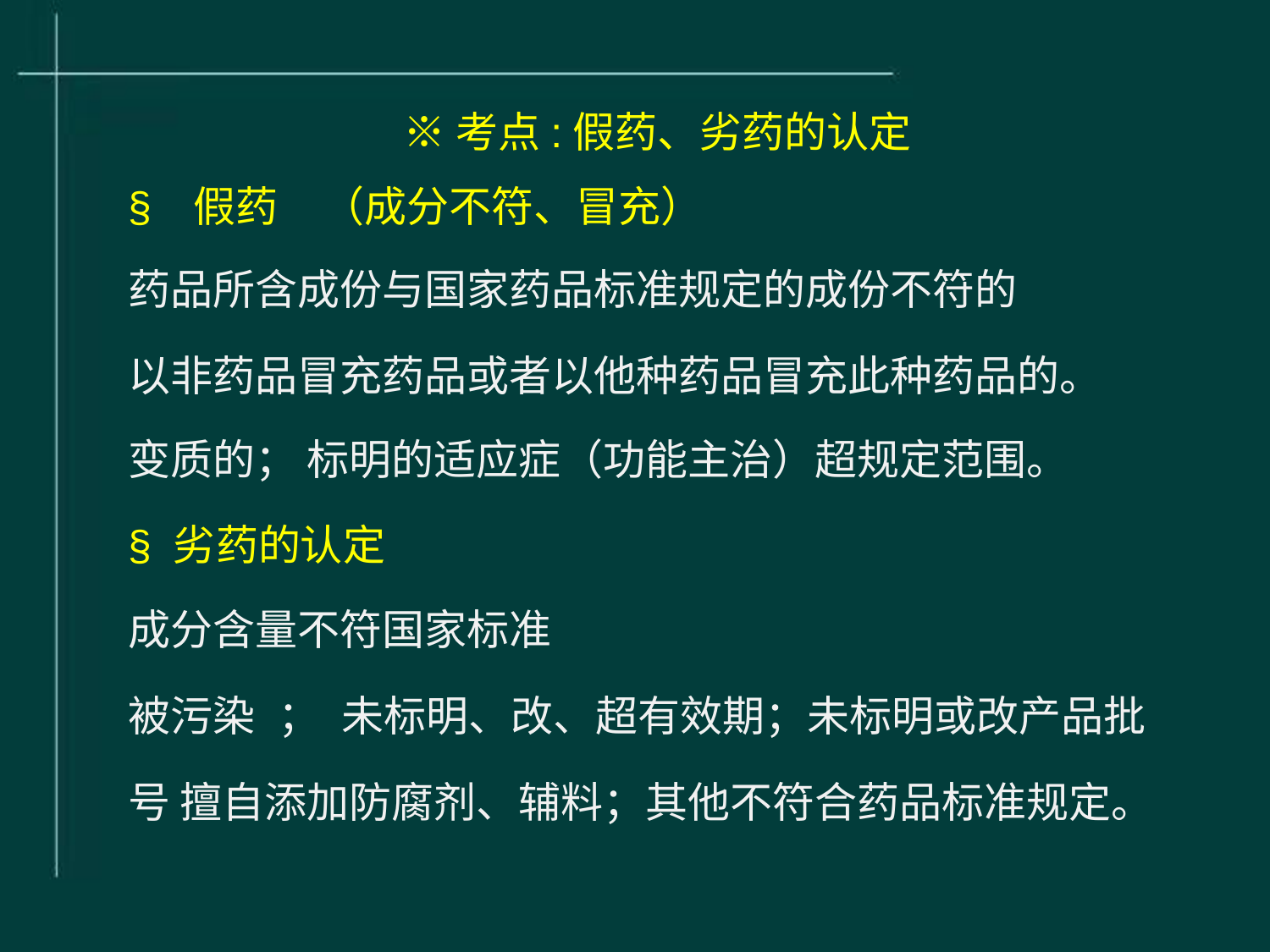

※考点:	假药、劣药的认定
§	假药	（成分不符、冒充）
药品所含成份与国家药品标准规定的成份不符的
以非药品冒充药品或者以他种药品冒充此种药品的。
变质的； 标明的适应症（功能主治）超规定范围。
§ 劣药的认定
成分含量不符国家标准
被污染	；	未标明、改、超有效期；未标明或改产品批号 擅自添加防腐剂、辅料；其他不符合药品标准规定。